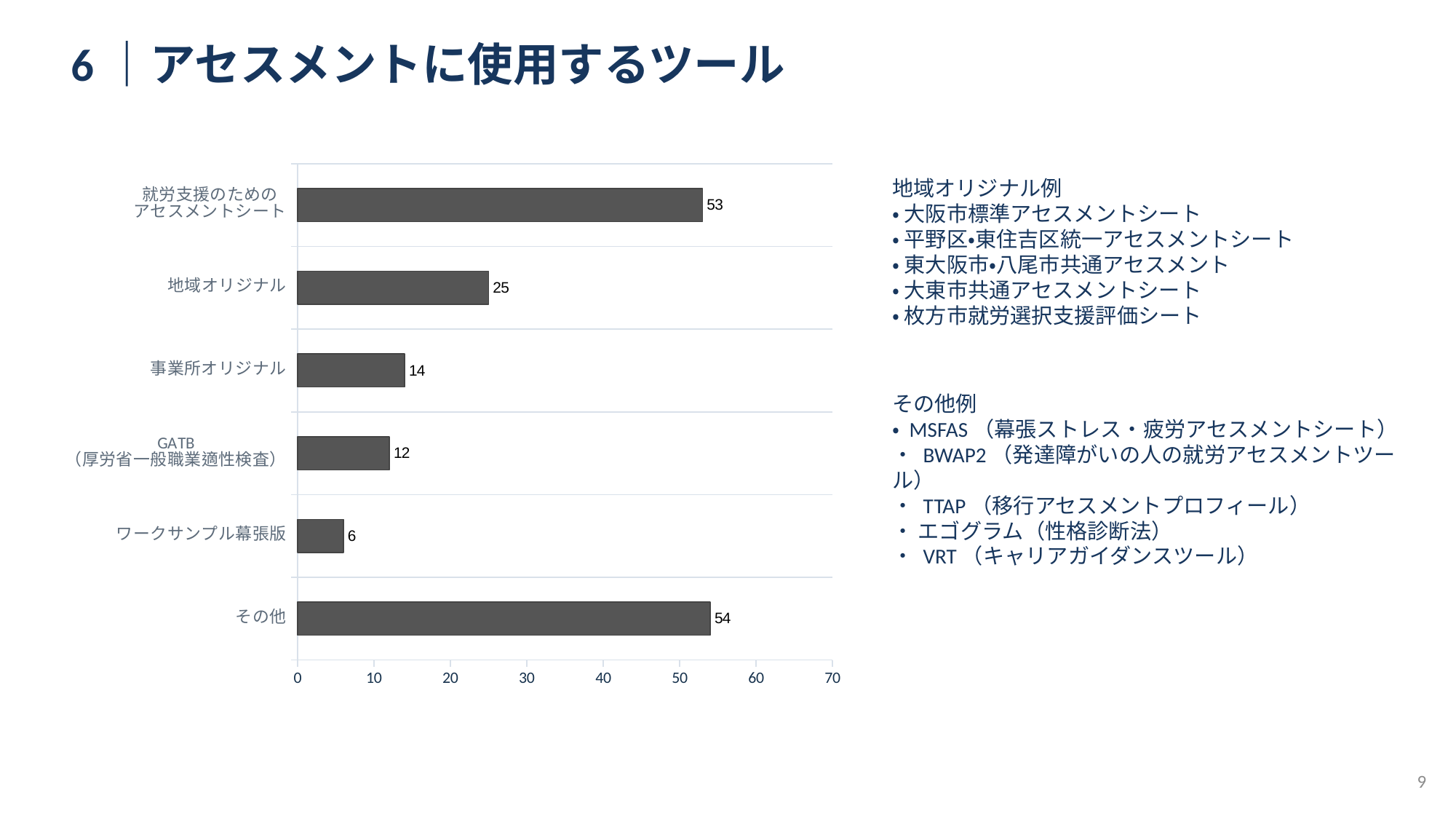

6｜アセスメントに使用するツール

### Chart

| Category | 記載数 |
|---|---|
| その他 | 54.0 |
| ワークサンプル幕張版 | 6.0 |
| GATB
（厚労省一般職業適性検査） | 12.0 |
| 事業所オリジナル | 14.0 |
| 地域オリジナル | 25.0 |
| 就労支援のための
アセスメントシート | 53.0 |
地域オリジナル例
・ 大阪市標準アセスメントシート
・ 平野区・東住吉区統一アセスメントシート
・ 東大阪市・八尾市共通アセスメント
・ 大東市共通アセスメントシート
・ 枚方市就労選択支援評価シート
その他例
・ MSFAS（幕張ストレス・疲労アセスメントシート）
・ BWAP2（発達障がいの人の就労アセスメントツール）
・ TTAP（移行アセスメントプロフィール）
・ エゴグラム（性格診断法）
・ VRT（キャリアガイダンスツール）
9